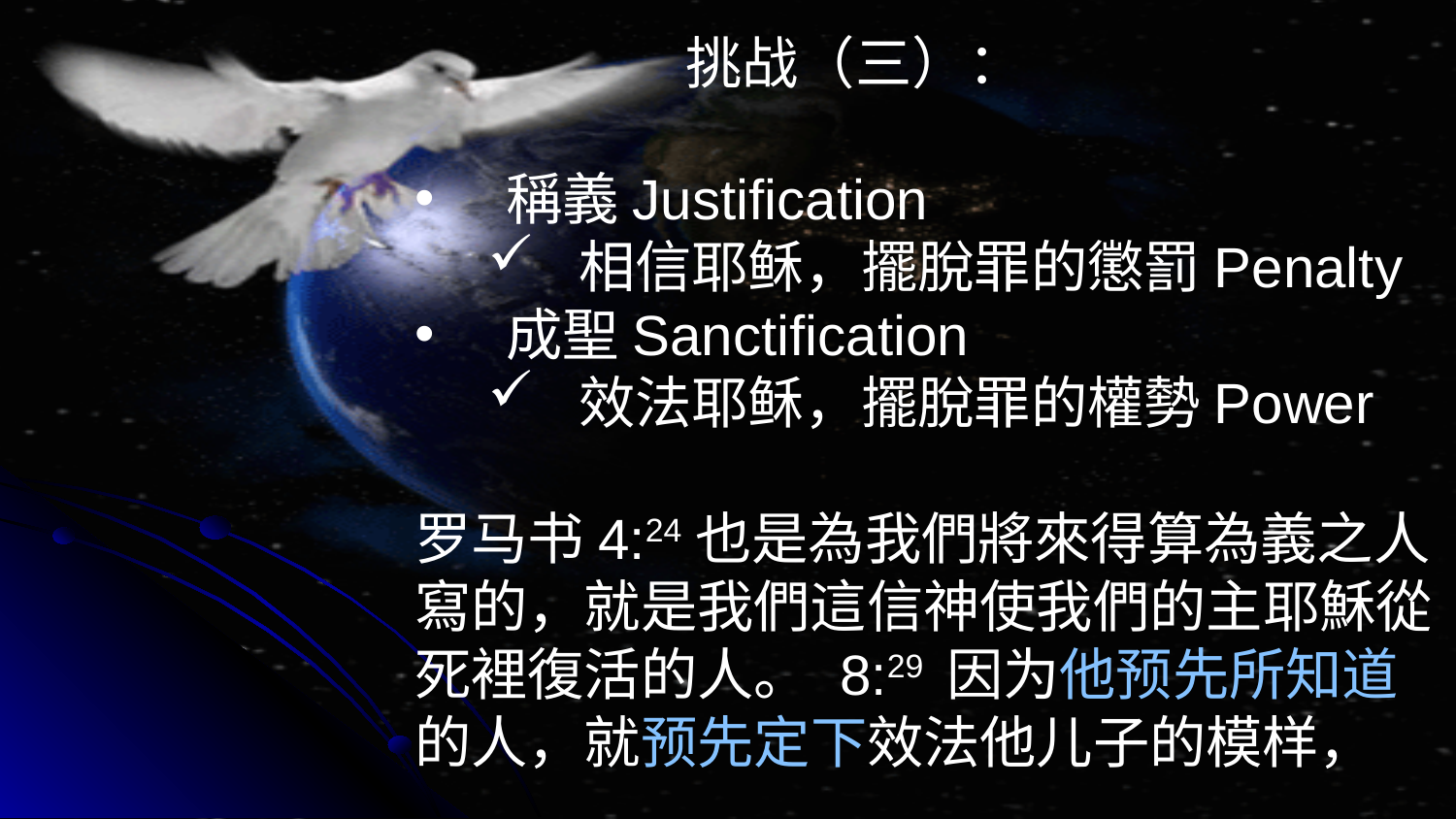

挑战（三）：

稱義Justification
相信耶稣，擺脫罪的懲罰Penalty
成聖Sanctification
效法耶稣，擺脫罪的權勢Power

罗马书4:24也是為我們將來得算為義之人寫的，就是我們這信神使我們的主耶穌從死裡復活的人。 8:29 因为他预先所知道的人，就预先定下效法他儿子的模样，